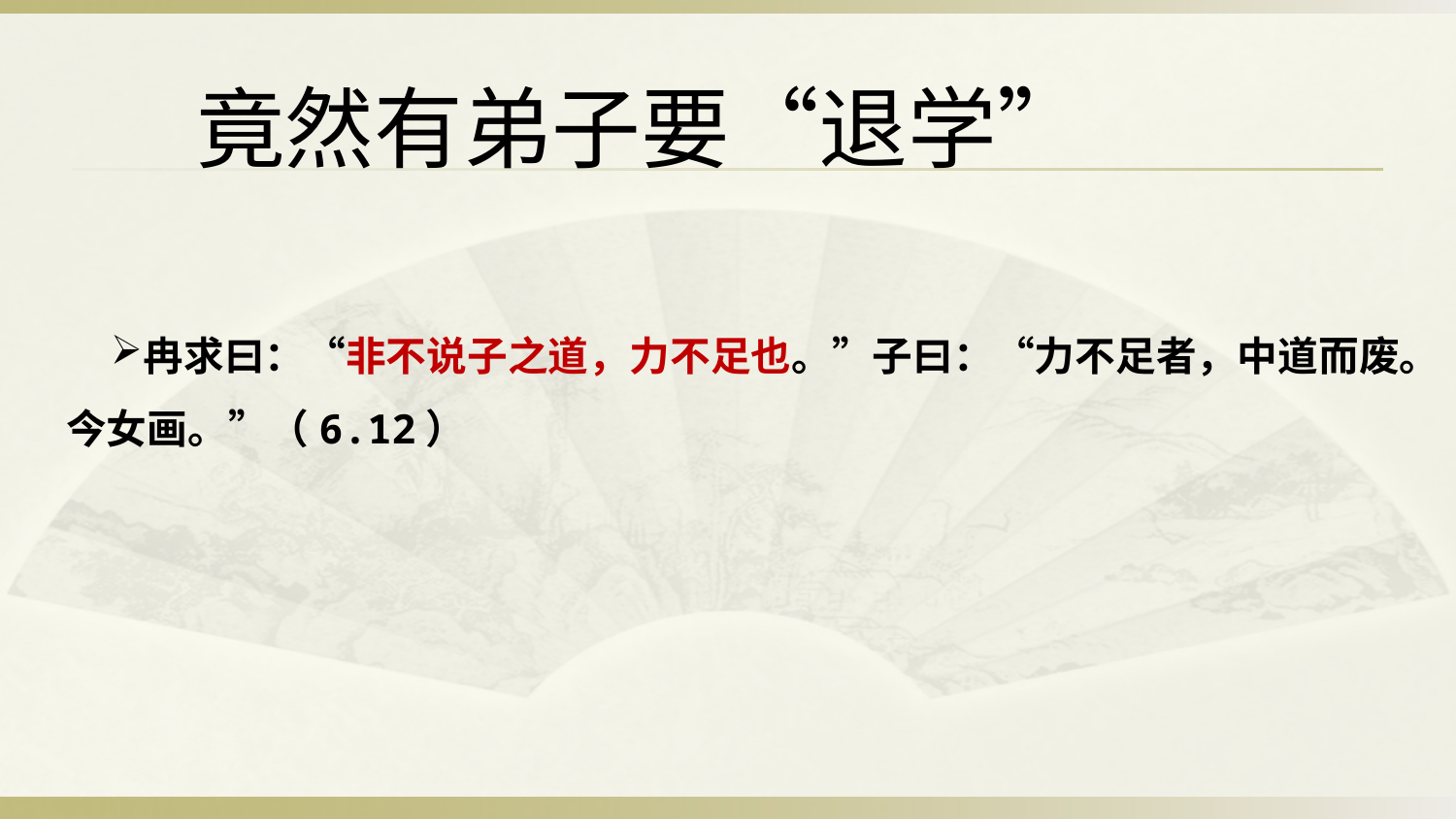

竟然有弟子要“退学”

冉求曰：“非不说子之道，力不足也。”子曰：“力不足者，中道而废。今女画。”（6.12）